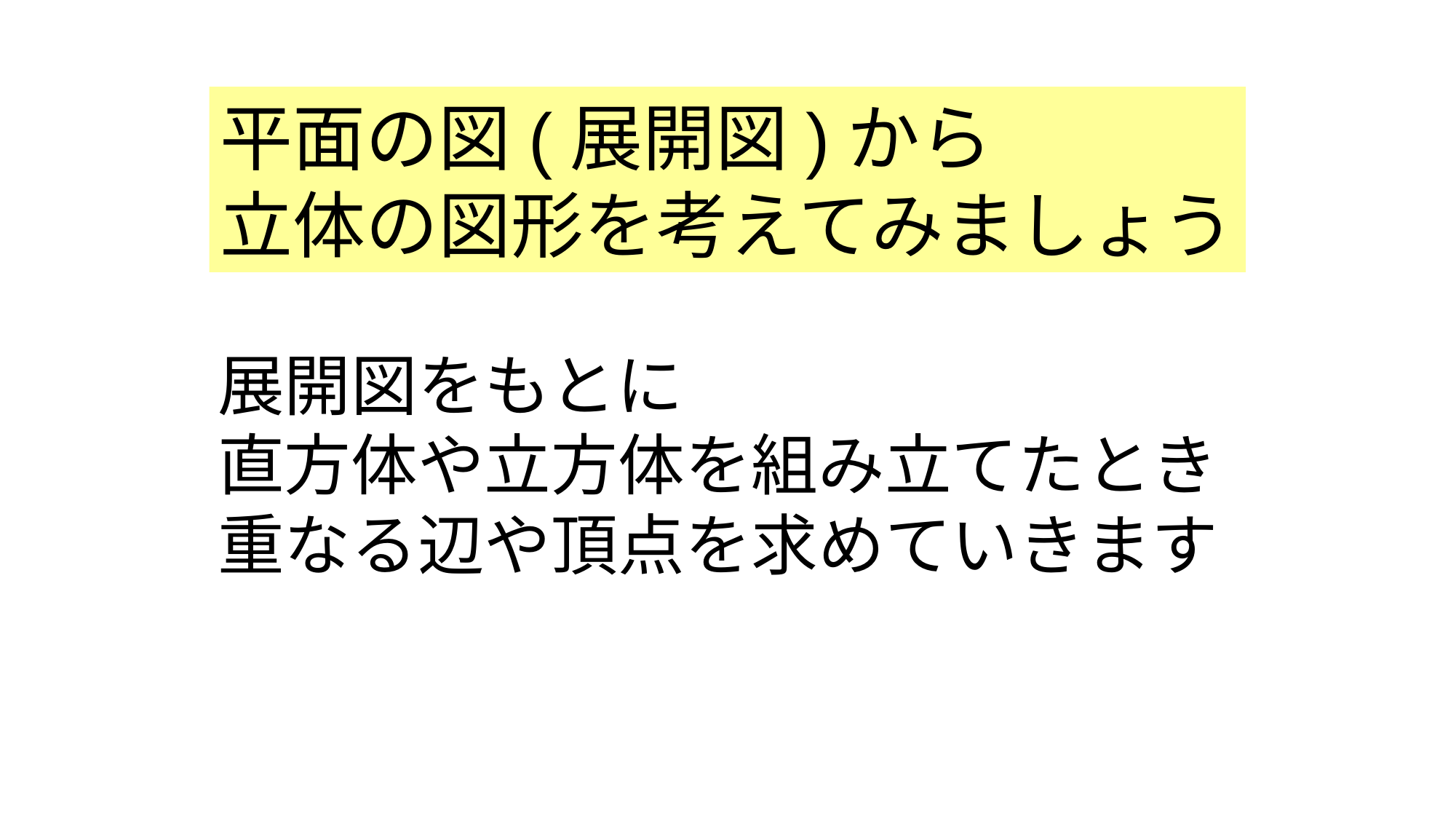

平面の図(展開図)から
立体の図形を考えてみましょう
展開図をもとに
直方体や立方体を組み立てたとき
重なる辺や頂点を求めていきます